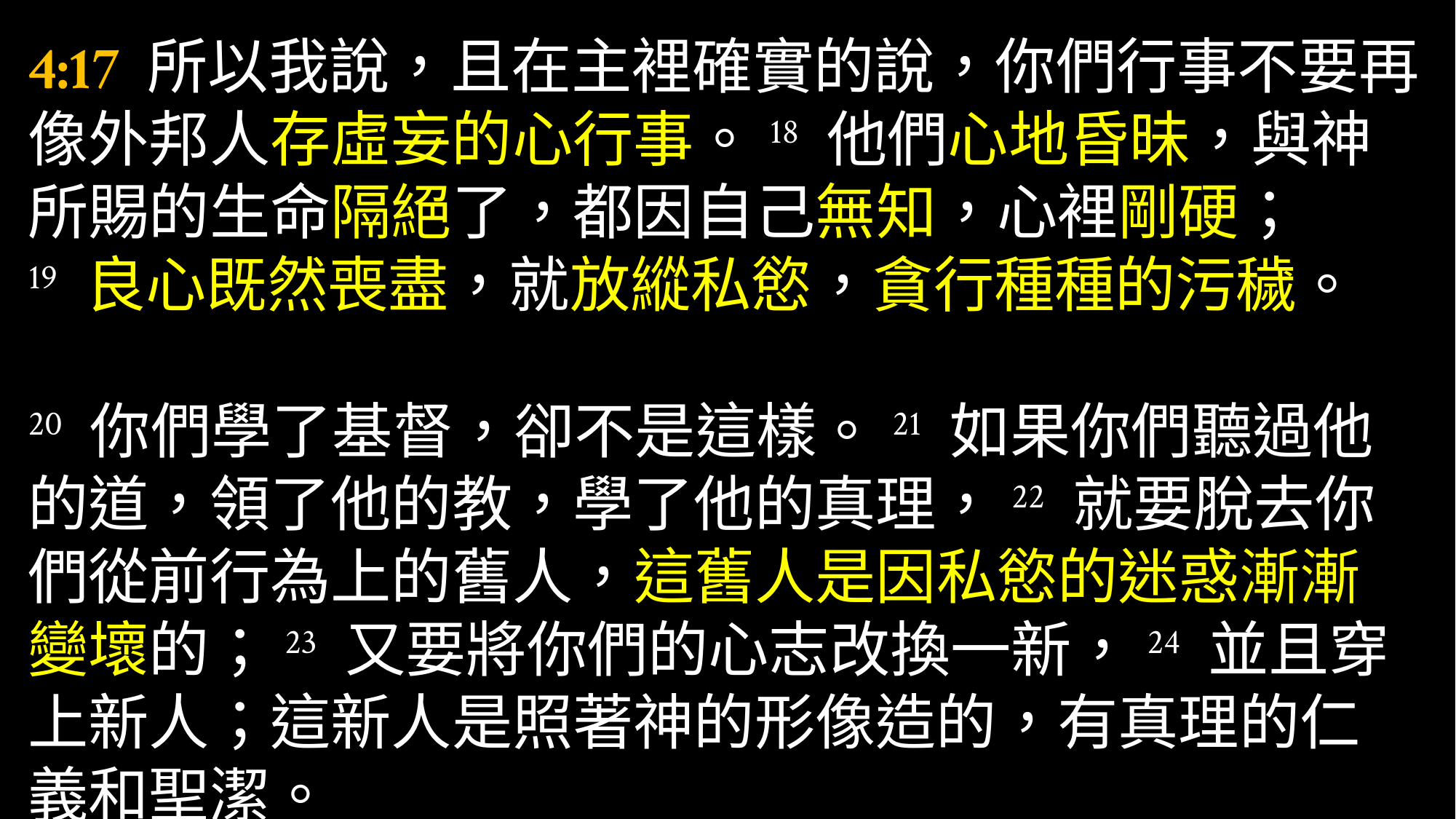

4:17 所以我說，且在主裡確實的說，你們行事不要再像外邦人存虛妄的心行事。18 他們心地昏昧，與神所賜的生命隔絕了，都因自己無知，心裡剛硬；19 良心既然喪盡，就放縱私慾，貪行種種的污穢。

20 你們學了基督，卻不是這樣。21 如果你們聽過他的道，領了他的教，學了他的真理，22 就要脫去你們從前行為上的舊人，這舊人是因私慾的迷惑漸漸變壞的；23 又要將你們的心志改換一新，24 並且穿上新人；這新人是照著神的形像造的，有真理的仁義和聖潔。